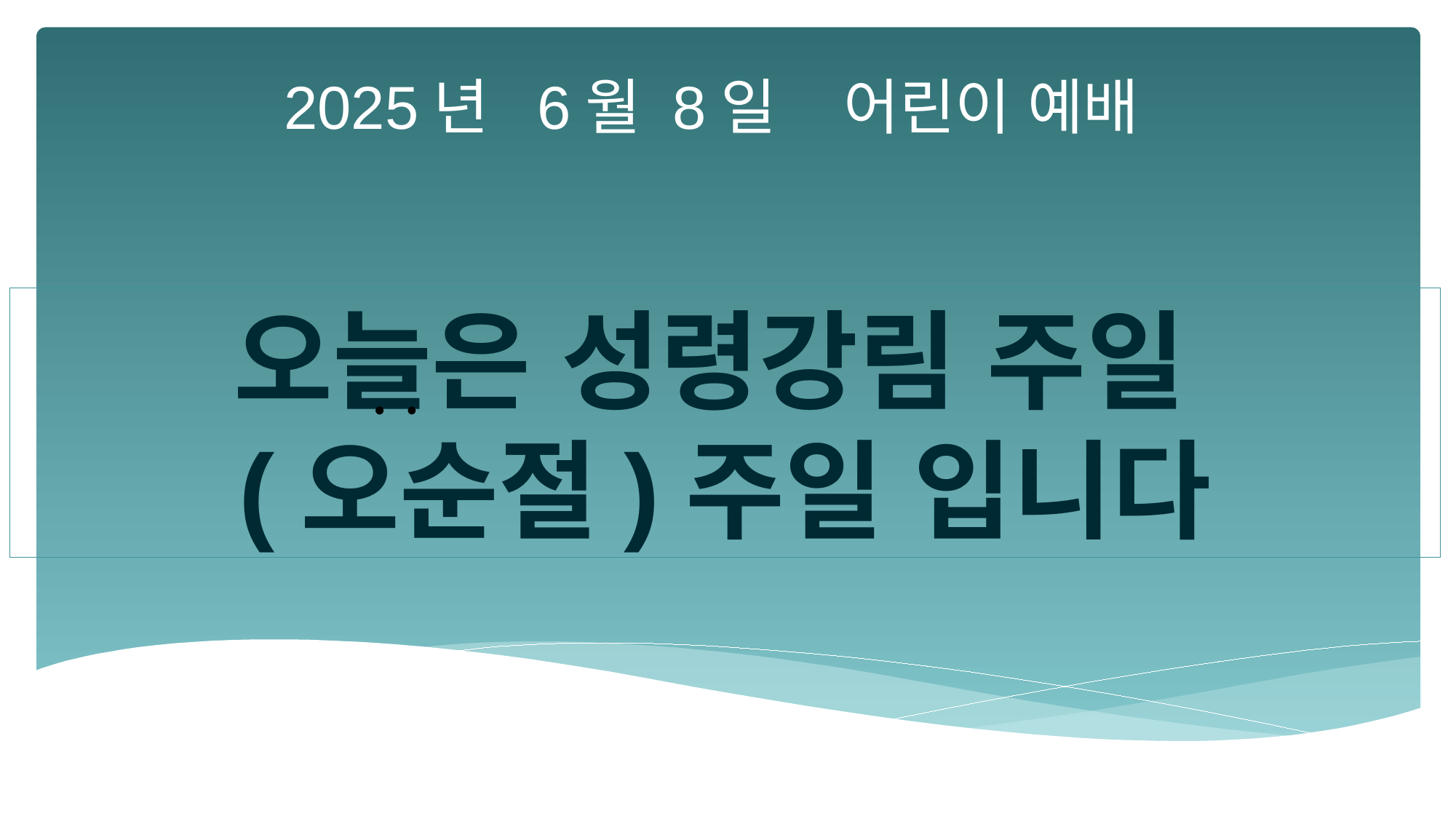

2025년  6월 8일    어린이 예배
오늘은 성령강림 주일
(오순절)주일 입니다
•
•
•